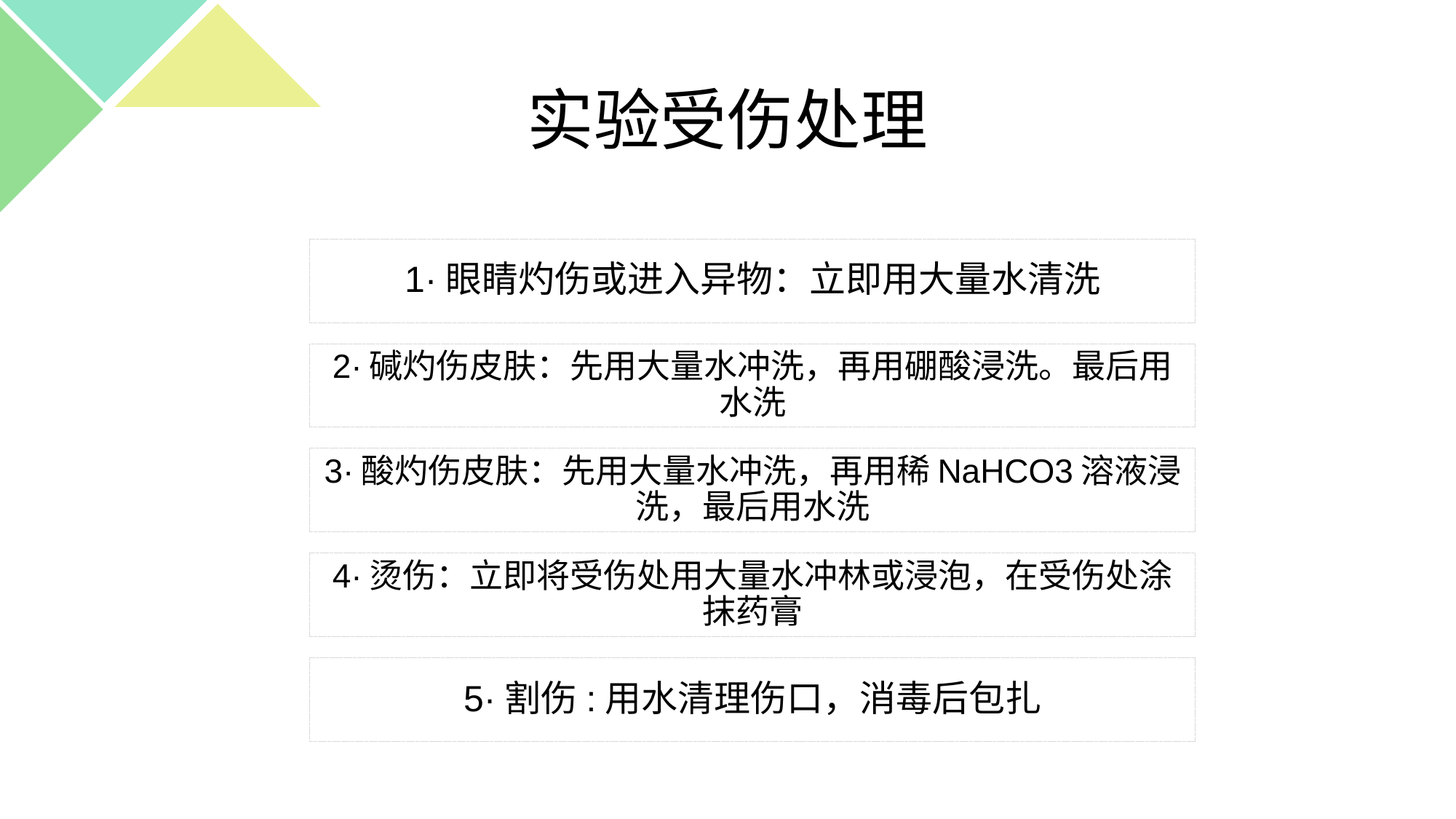

实验受伤处理
1·眼睛灼伤或进入异物：立即用大量水清洗
2·碱灼伤皮肤：先用大量水冲洗，再用硼酸浸洗。最后用水洗
3·酸灼伤皮肤：先用大量水冲洗，再用稀NaHCO3溶液浸洗，最后用水洗
4·烫伤：立即将受伤处用大量水冲林或浸泡，在受伤处涂抹药膏
5·割伤:用水清理伤口，消毒后包扎